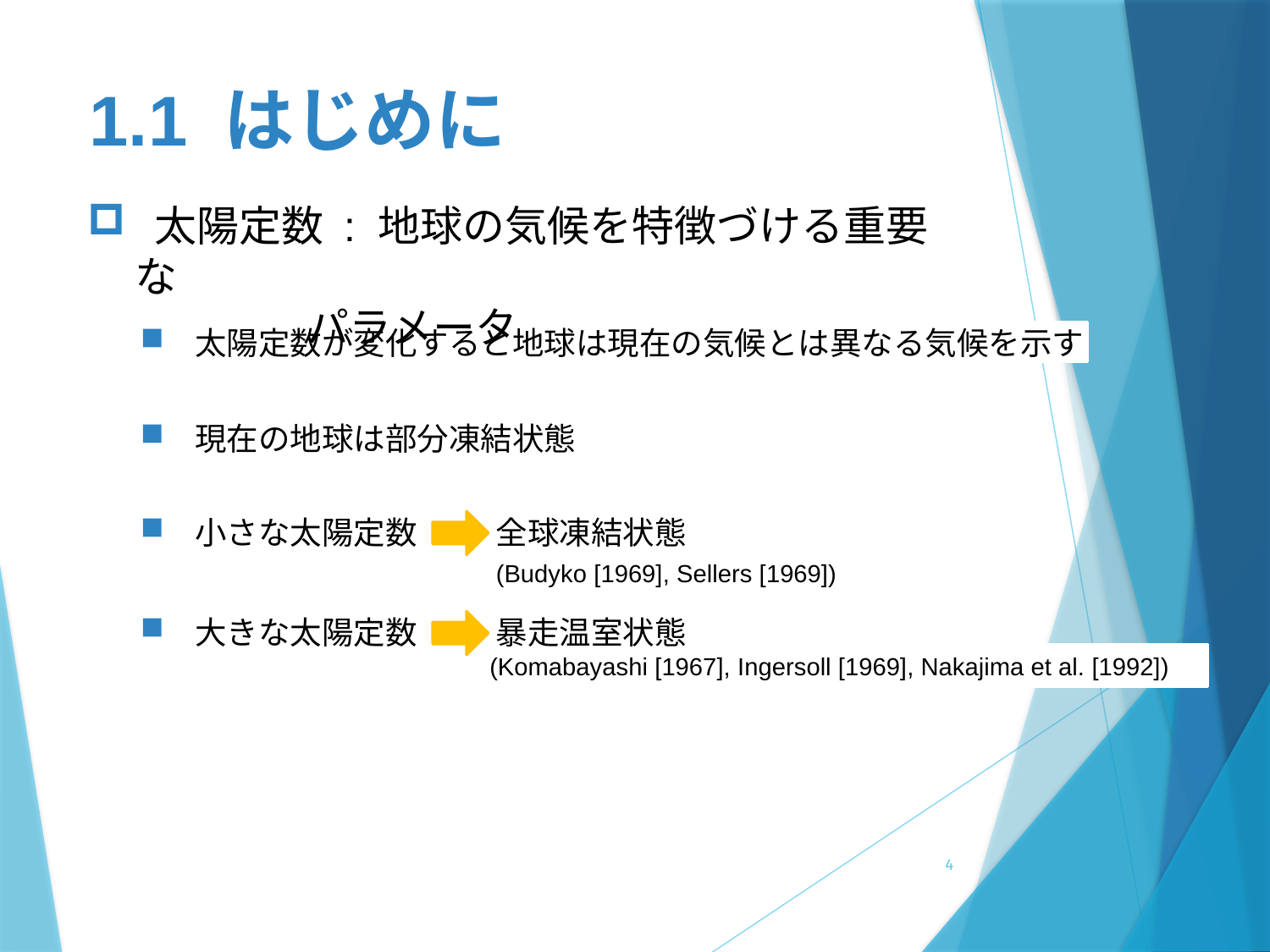

1.1 はじめに
 太陽定数 : 地球の気候を特徴づける重要な
                      パラメータ

 太陽定数が変化すると地球は現在の気候とは異なる気候を示す

 現在の地球は部分凍結状態

 小さな太陽定数           全球凍結状態
                                        (Budyko [1969], Sellers [1969])

 大きな太陽定数           暴走温室状態
                                                  (Komabayashi [1967], Ingersoll [1969], Nakajima et al. [1992])

4